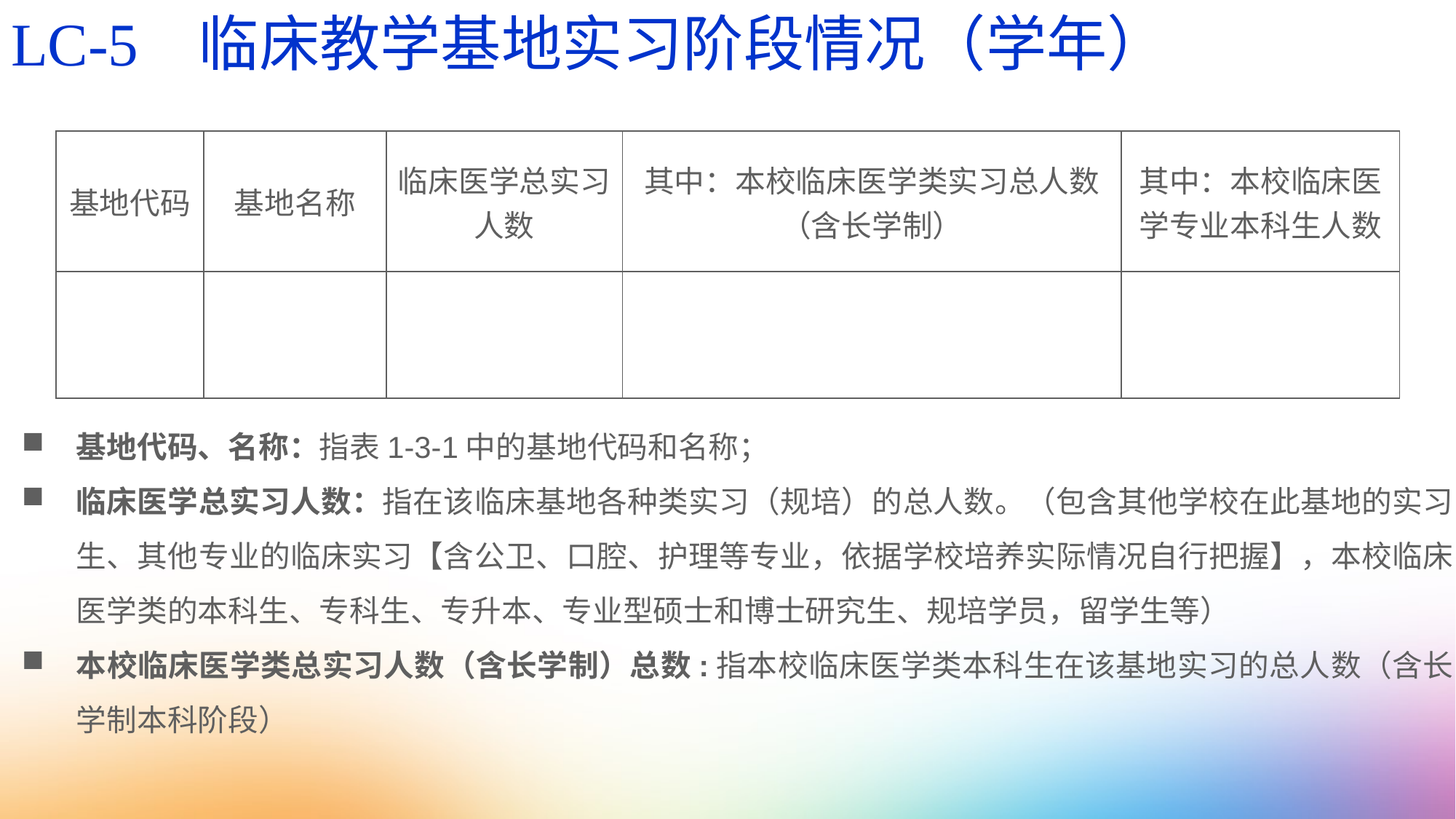

LC-5   临床教学基地实习阶段情况（学年）
| 基地代码 | 基地名称 | 临床医学总实习人数 | 其中：本校临床医学类实习总人数（含长学制） | 其中：本校临床医学专业本科生人数 |
| --- | --- | --- | --- | --- |
|  |  |  |  |  |
基地代码、名称：指表1-3-1中的基地代码和名称；
临床医学总实习人数：指在该临床基地各种类实习（规培）的总人数。（包含其他学校在此基地的实习生、其他专业的临床实习【含公卫、口腔、护理等专业，依据学校培养实际情况自行把握】，本校临床医学类的本科生、专科生、专升本、专业型硕士和博士研究生、规培学员，留学生等）
本校临床医学类总实习人数（含长学制）总数:指本校临床医学类本科生在该基地实习的总人数（含长学制本科阶段）